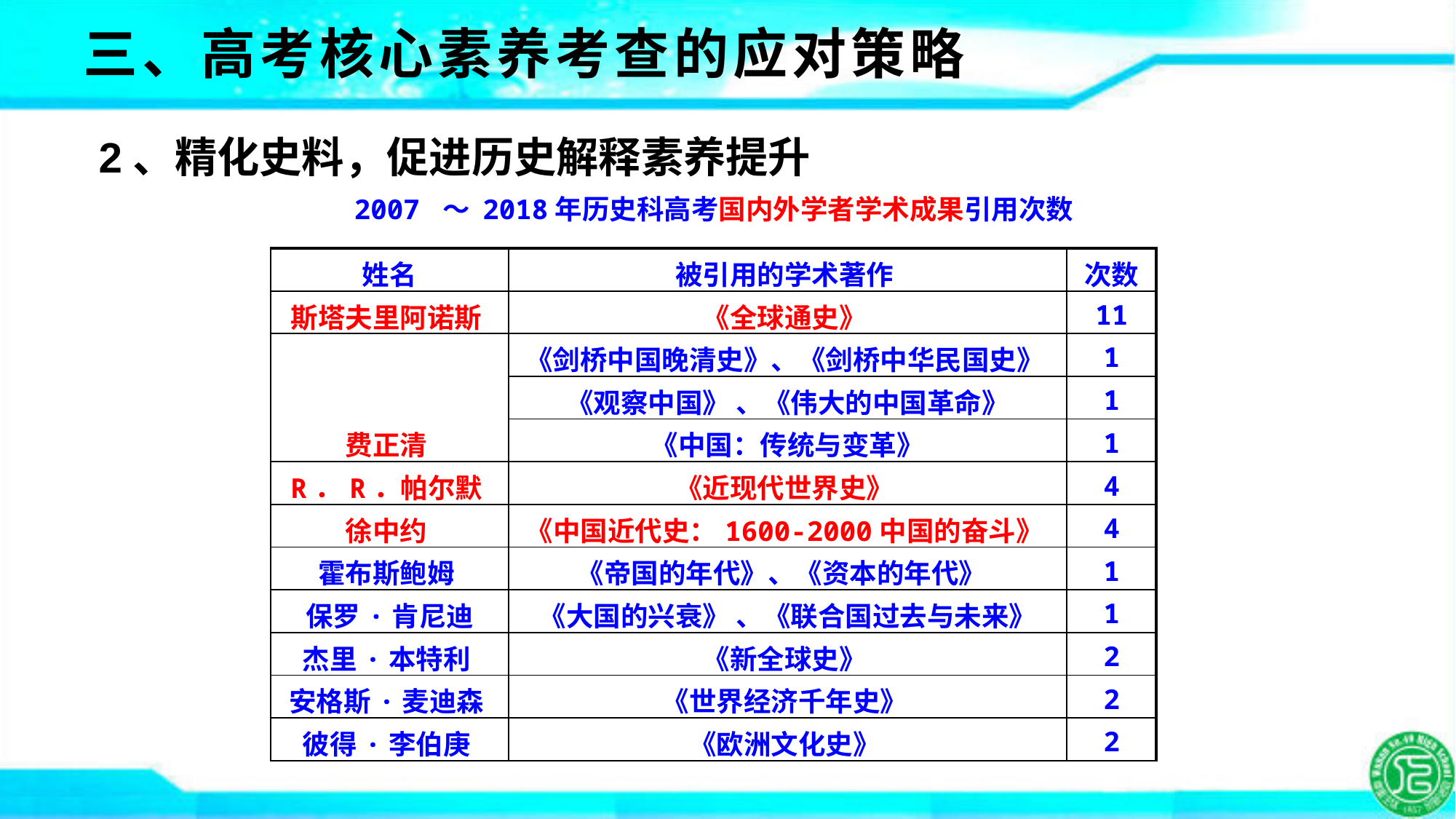

三、高考核心素养考查的应对策略
2、精化史料，促进历史解释素养提升
2007 ～ 2018年历史科高考国内外学者学术成果引用次数
| 姓名 | 被引用的学术著作 | 次数 |
| --- | --- | --- |
| 斯塔夫里阿诺斯 | 《全球通史》 | 11 |
| 费正清 | 《剑桥中国晚清史》、《剑桥中华民国史》 | 1 |
|  | 《观察中国》 、《伟大的中国革命》 | 1 |
|  | 《中国：传统与变革》 | 1 |
| R．R．帕尔默 | 《近现代世界史》 | 4 |
| 徐中约 | 《中国近代史：1600-2000中国的奋斗》 | 4 |
| 霍布斯鲍姆 | 《帝国的年代》、《资本的年代》 | 1 |
| 保罗·肯尼迪 | 《大国的兴衰》 、《联合国过去与未来》 | 1 |
| 杰里·本特利 | 《新全球史》 | 2 |
| 安格斯·麦迪森 | 《世界经济千年史》 | 2 |
| 彼得·李伯庚 | 《欧洲文化史》 | 2 |